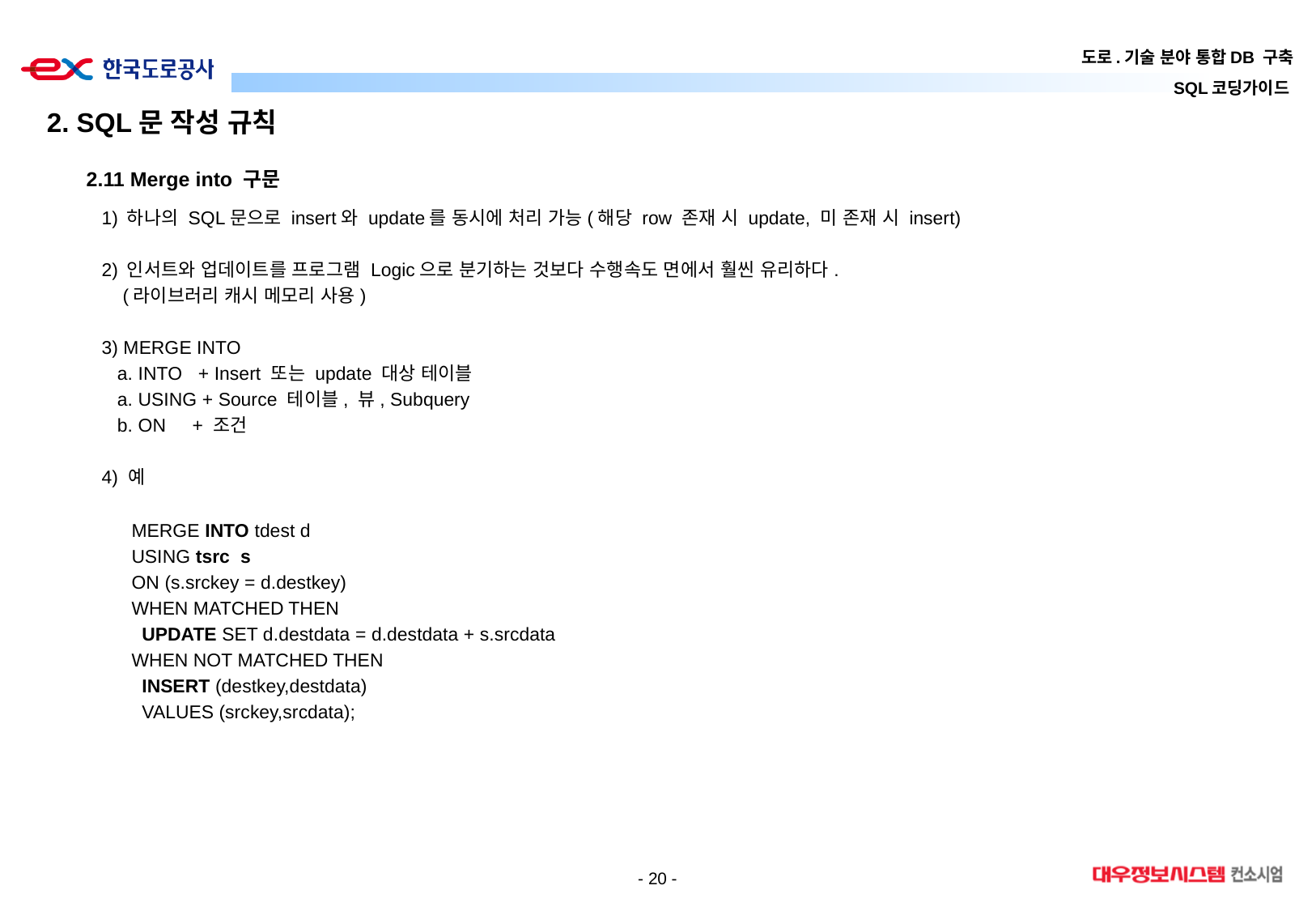

2. SQL문 작성 규칙
2.11 Merge into 구문
하나의 SQL문으로 insert와 update를 동시에 처리 가능(해당 row 존재 시 update, 미 존재 시 insert)

인서트와 업데이트를 프로그램 Logic으로 분기하는 것보다 수행속도 면에서 훨씬 유리하다.
    (라이브러리 캐시 메모리 사용)

3) MERGE INTO
   a. INTO   + Insert 또는 update 대상 테이블
   a. USING + Source 테이블, 뷰, Subquery
   b. ON     + 조건

4) 예
MERGE INTO tdest d
USING tsrc  s
ON (s.srckey = d.destkey)
WHEN MATCHED THEN
  UPDATE SET d.destdata = d.destdata + s.srcdata
WHEN NOT MATCHED THEN
  INSERT (destkey,destdata)
  VALUES (srckey,srcdata);